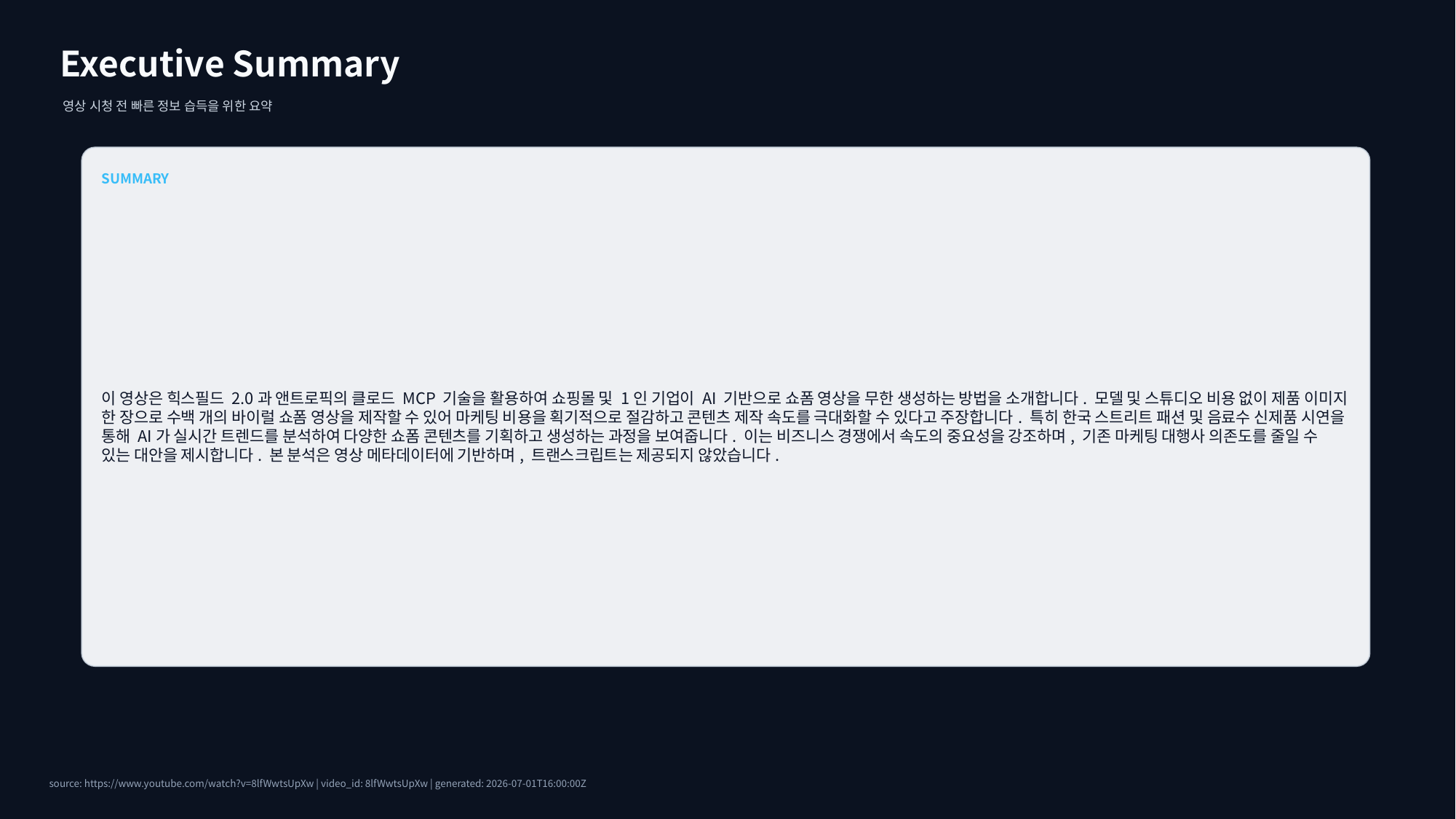

Executive Summary
영상 시청 전 빠른 정보 습득을 위한 요약

SUMMARY
이 영상은 힉스필드 2.0과 앤트로픽의 클로드 MCP 기술을 활용하여 쇼핑몰 및 1인 기업이 AI 기반으로 쇼폼 영상을 무한 생성하는 방법을 소개합니다. 모델 및 스튜디오 비용 없이 제품 이미지 한 장으로 수백 개의 바이럴 쇼폼 영상을 제작할 수 있어 마케팅 비용을 획기적으로 절감하고 콘텐츠 제작 속도를 극대화할 수 있다고 주장합니다. 특히 한국 스트리트 패션 및 음료수 신제품 시연을 통해 AI가 실시간 트렌드를 분석하여 다양한 쇼폼 콘텐츠를 기획하고 생성하는 과정을 보여줍니다. 이는 비즈니스 경쟁에서 속도의 중요성을 강조하며, 기존 마케팅 대행사 의존도를 줄일 수 있는 대안을 제시합니다. 본 분석은 영상 메타데이터에 기반하며, 트랜스크립트는 제공되지 않았습니다.
source: https://www.youtube.com/watch?v=8lfWwtsUpXw | video_id: 8lfWwtsUpXw | generated: 2026-07-01T16:00:00Z